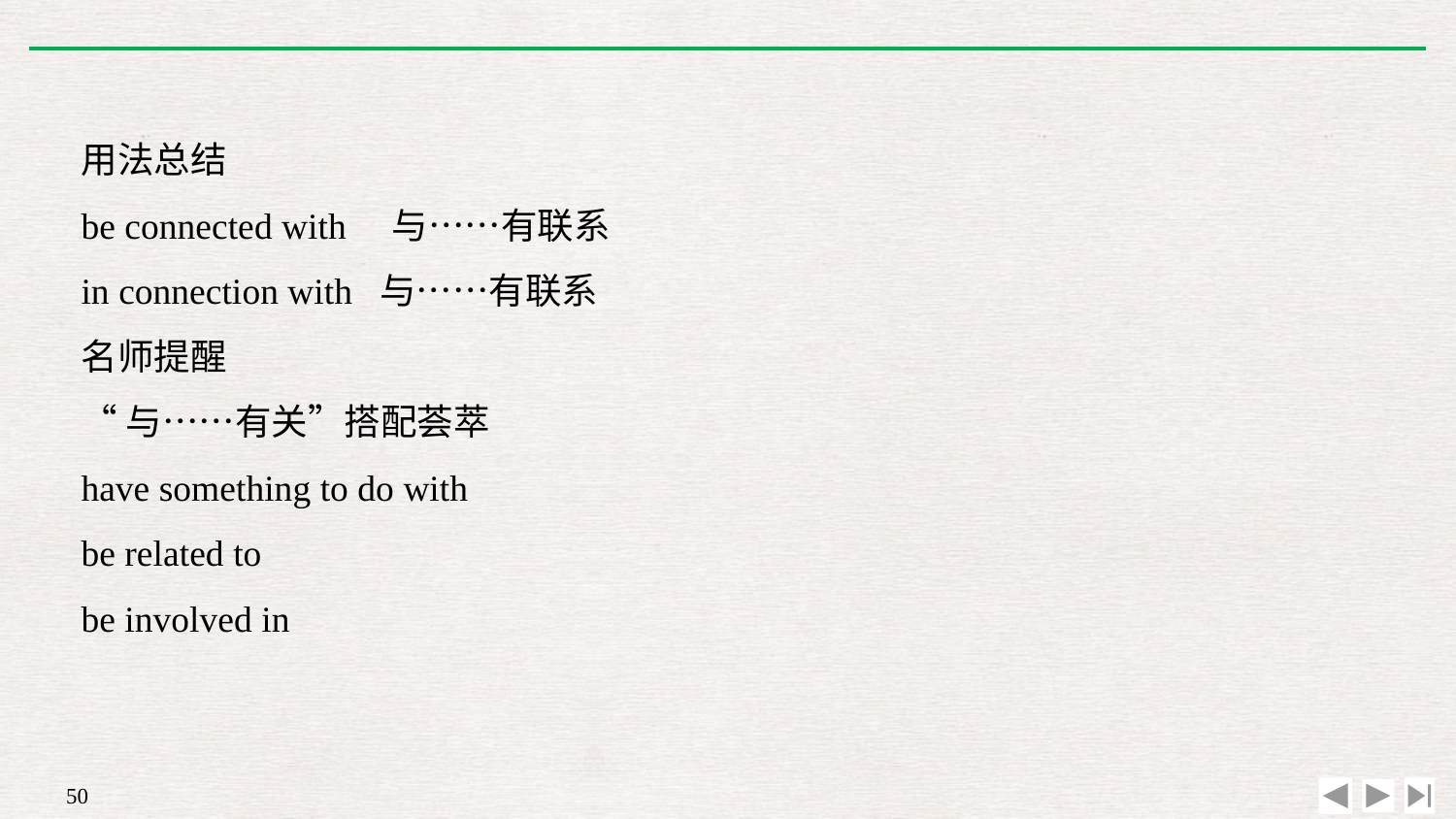

用法总结
be connected with　与……有联系
in connection with  与……有联系
名师提醒
“与……有关”搭配荟萃
have something to do with
be related to
be involved in